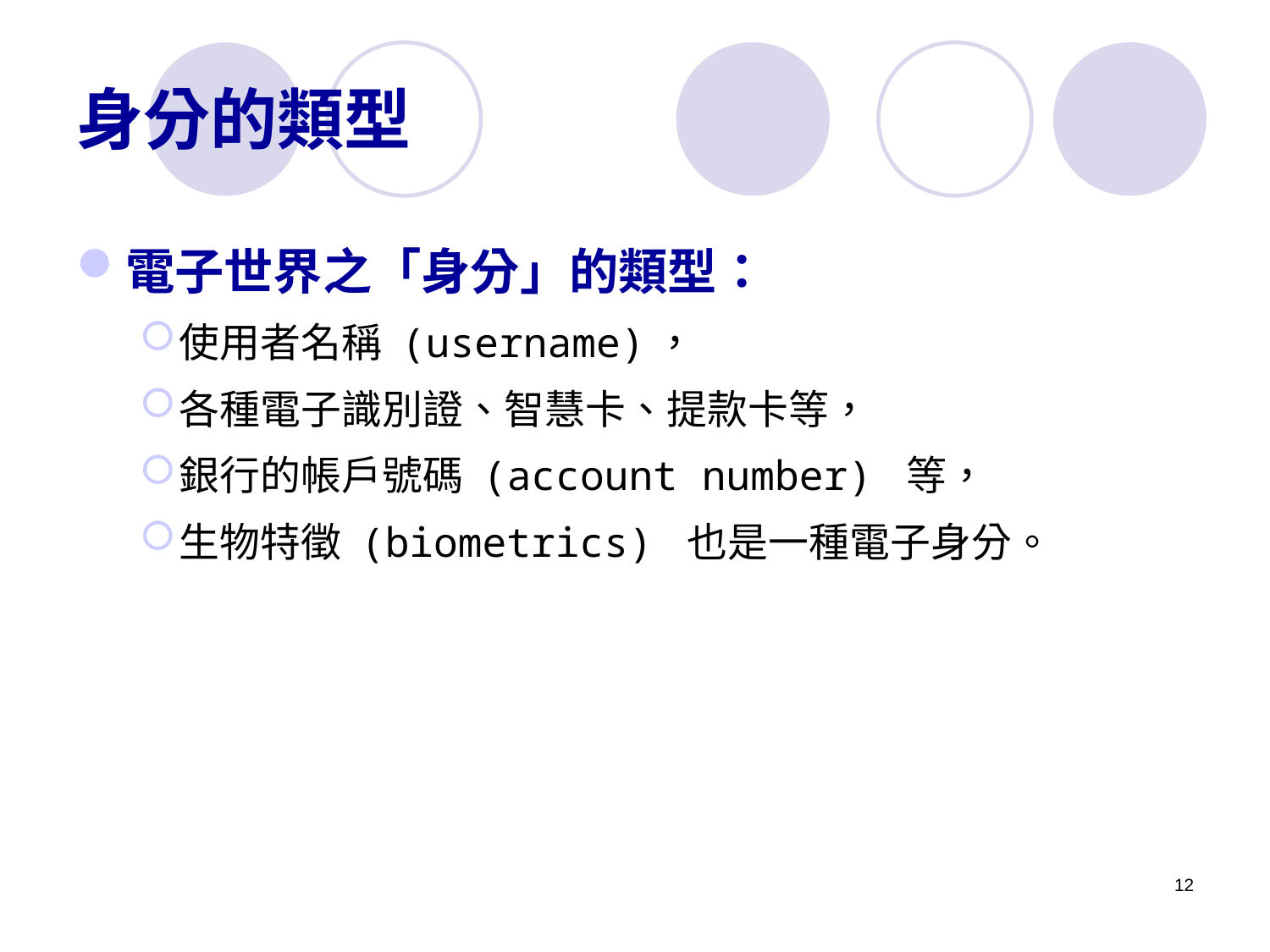

# 身分的類型
電子世界之「身分」的類型：
使用者名稱 (username)，
各種電子識別證、智慧卡、提款卡等，
銀行的帳戶號碼 (account number) 等，
生物特徵 (biometrics) 也是一種電子身分。
12